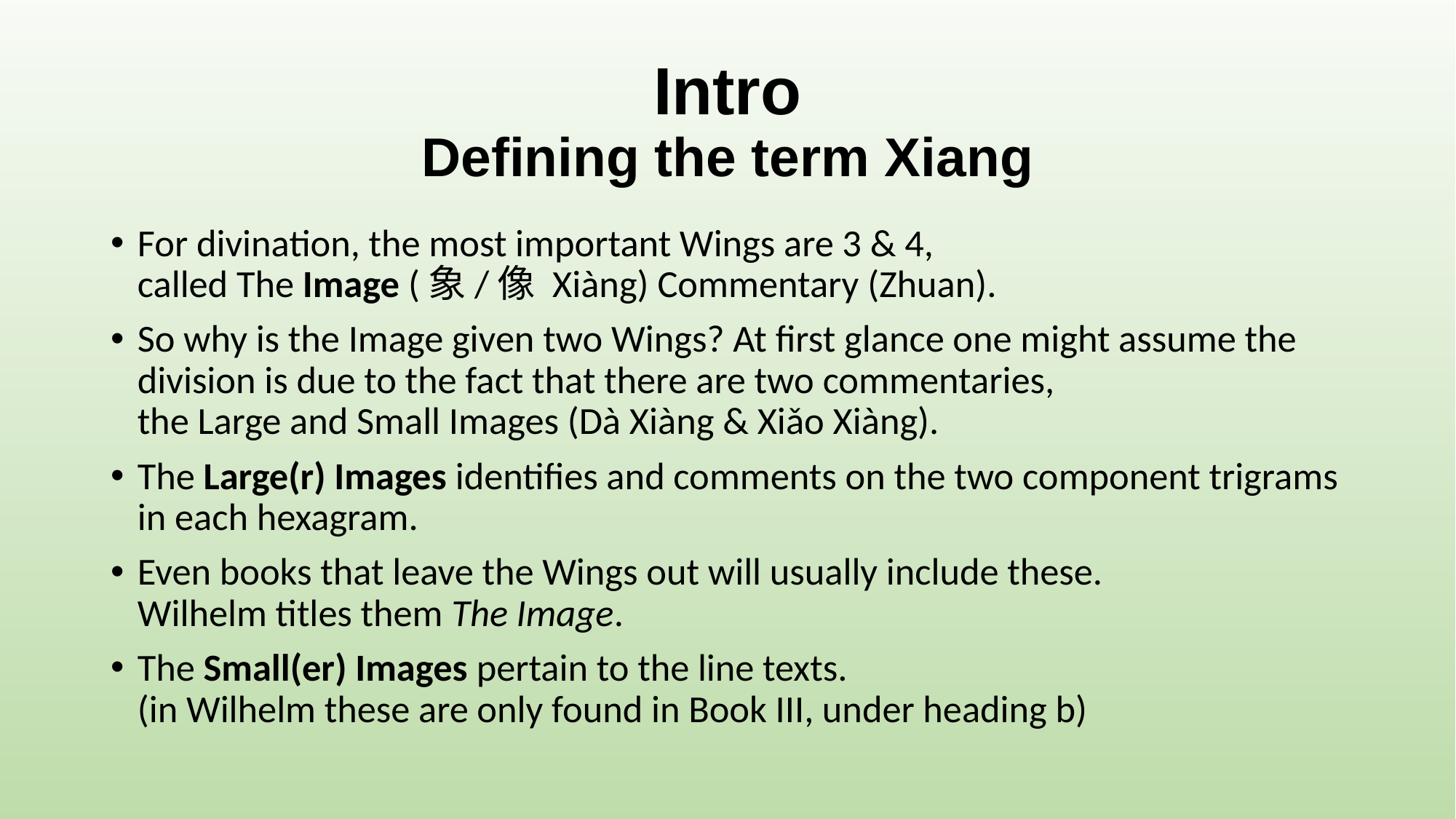

# Intro Defining the term Xiang
For divination, the most important Wings are 3 & 4,
called The Image (象/像 Xiàng) Commentary (Zhuan).
So why is the Image given two Wings? At first glance one might assume the division is due to the fact that there are two commentaries,
the Large and Small Images (Dà Xiàng & Xiǎo Xiàng).
The Large(r) Images identifies and comments on the two component trigrams in each hexagram.
Even books that leave the Wings out will usually include these.
Wilhelm titles them The Image.
The Small(er) Images pertain to the line texts.
(in Wilhelm these are only found in Book III, under heading b)